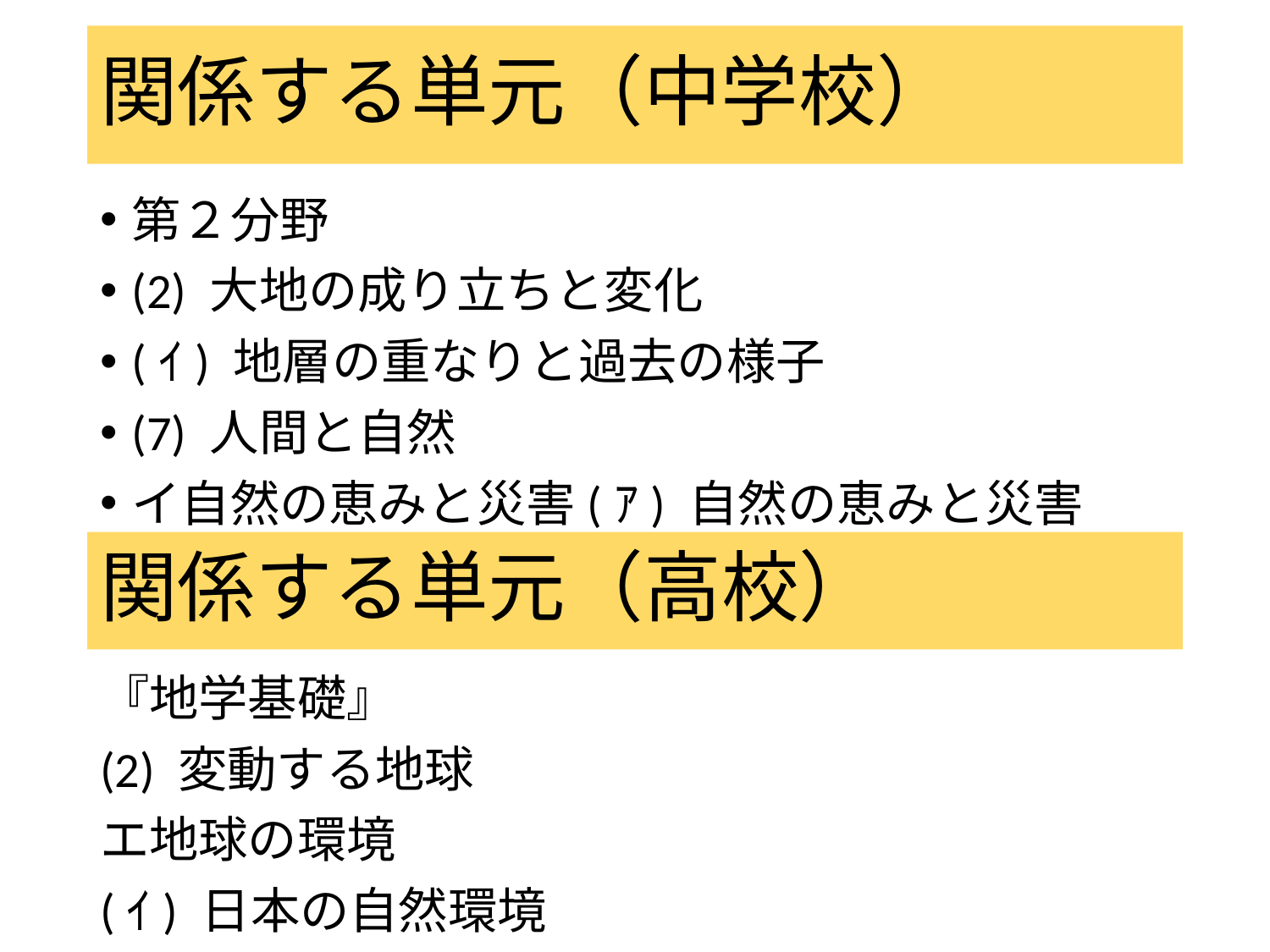

# 関係する単元（中学校）
第２分野
(2) 大地の成り立ちと変化
(ｲ) 地層の重なりと過去の様子
(7) 人間と自然
イ自然の恵みと災害(ｱ) 自然の恵みと災害

関係する単元（高校）

『地学基礎』
(2) 変動する地球
エ地球の環境
(ｲ) 日本の自然環境